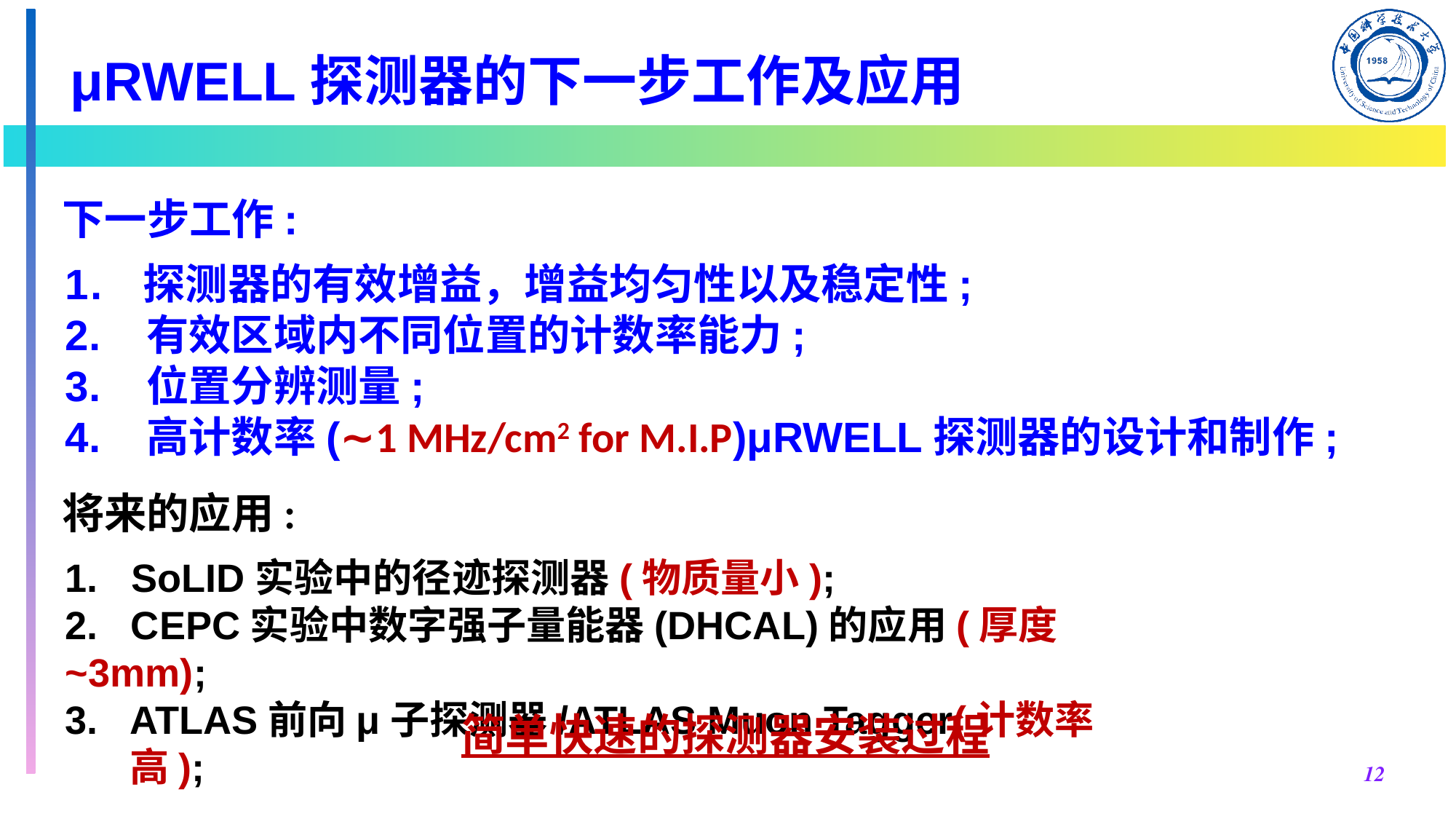

μRWELL探测器的下一步工作及应用
下一步工作:
   探测器的有效增益，增益均匀性以及稳定性;
2.   有效区域内不同位置的计数率能力;
3.   位置分辨测量;
4.   高计数率(∼1 MHz/cm2 for M.I.P)μRWELL探测器的设计和制作;
将来的应用:
   SoLID实验中的径迹探测器(物质量小);
2.   CEPC实验中数字强子量能器(DHCAL)的应用(厚度~3mm);
ATLAS前向μ子探测器/ATLAS Muon Tagger(计数率高);
简单快速的探测器安装过程